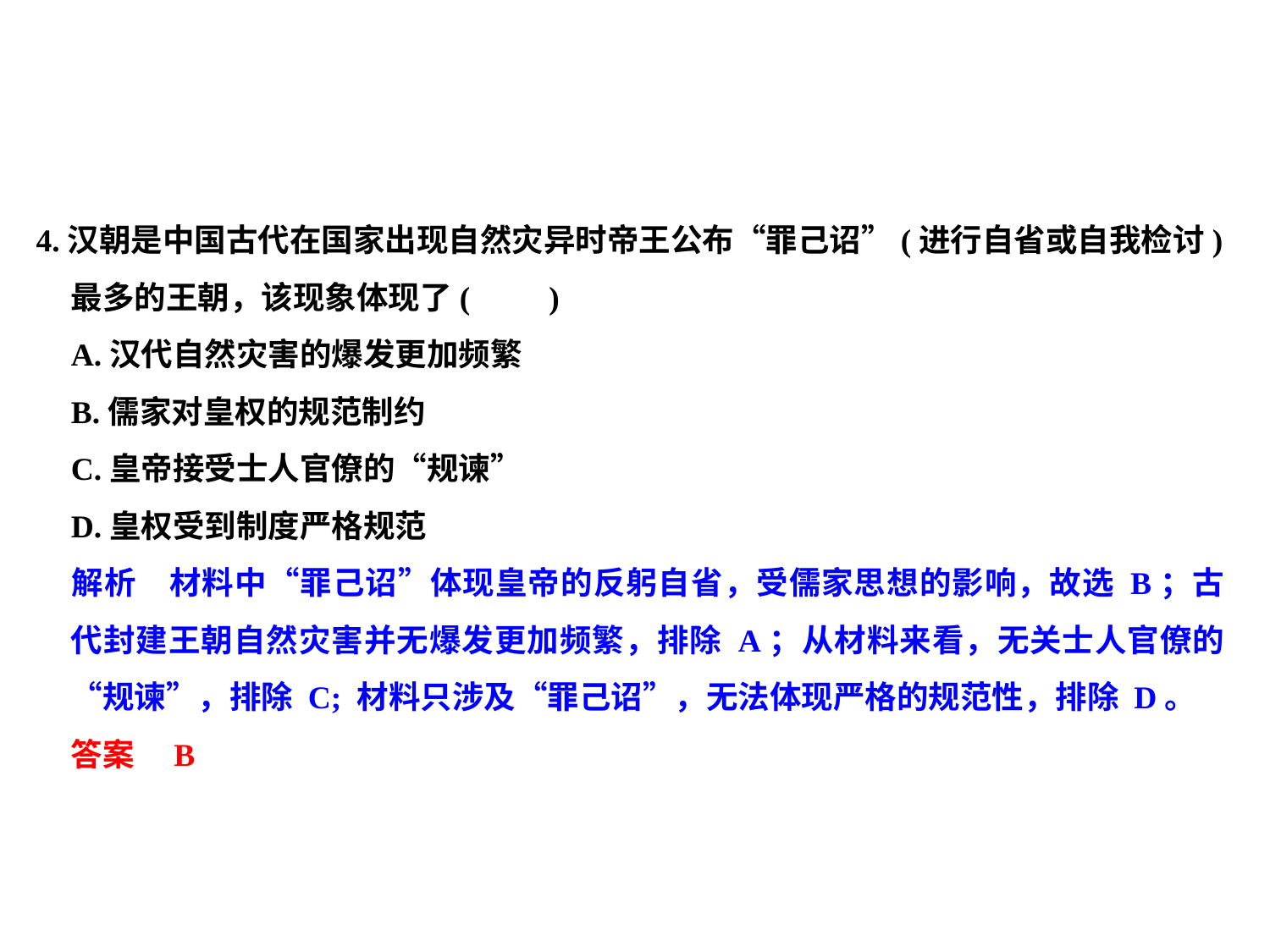

4.汉朝是中国古代在国家出现自然灾异时帝王公布“罪己诏”(进行自省或自我检讨)最多的王朝，该现象体现了(　　)
	A.汉代自然灾害的爆发更加频繁
	B.儒家对皇权的规范制约
	C.皇帝接受士人官僚的“规谏”
	D.皇权受到制度严格规范
	解析　材料中“罪己诏”体现皇帝的反躬自省，受儒家思想的影响，故选 B；古代封建王朝自然灾害并无爆发更加频繁，排除 A；从材料来看，无关士人官僚的“规谏”，排除 C; 材料只涉及“罪己诏”，无法体现严格的规范性，排除 D。
	答案　B